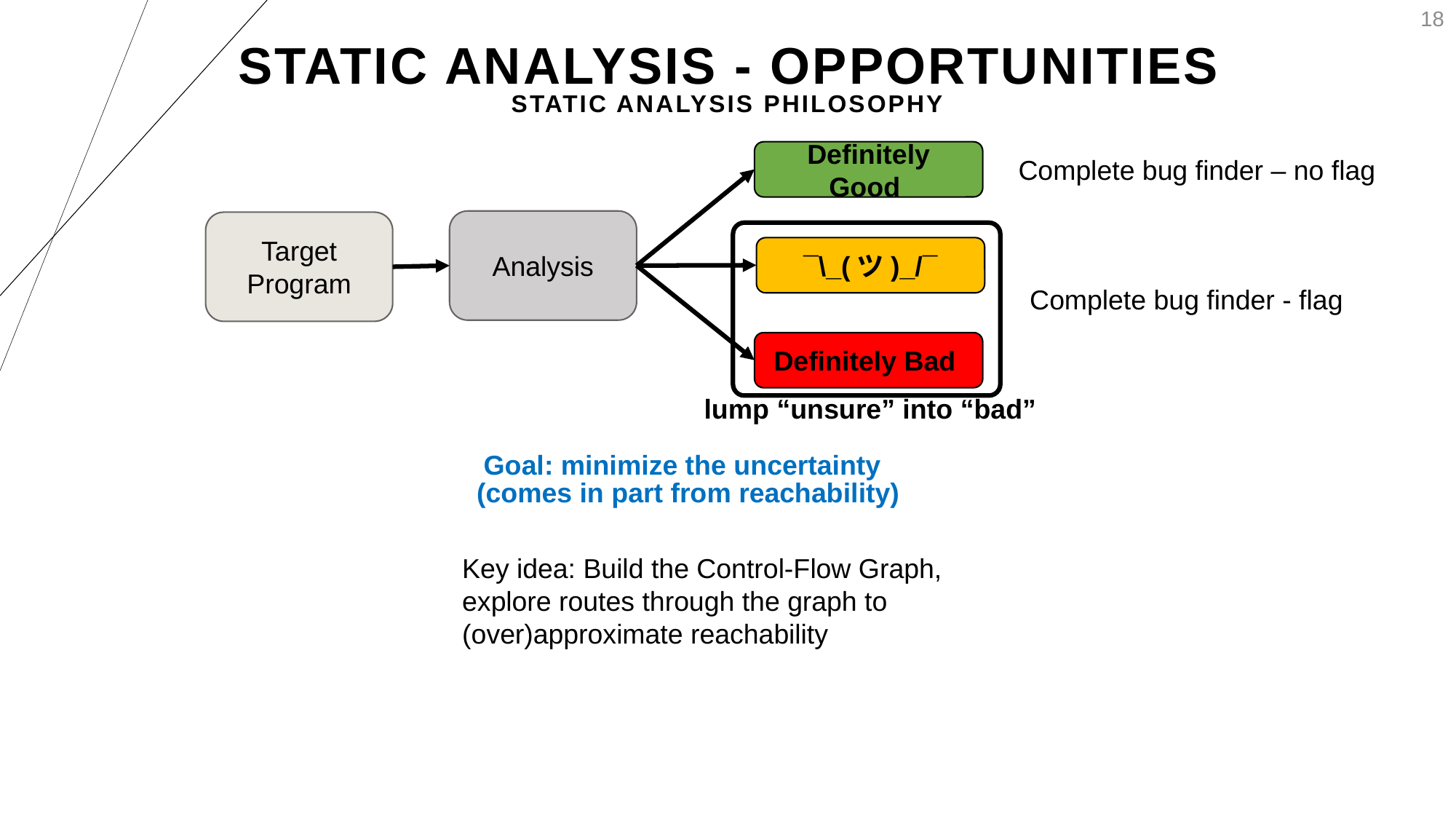

# STATIC Analysis - Opportunities
18
Static Analysis Philosophy
Definitely Good
Analysis
Target Program
¯\_(ツ)_/¯
Definitely Bad
Complete bug finder – no flag

Complete bug finder - flag
lump “unsure” into “bad”
Goal: minimize the uncertainty
(comes in part from reachability)
Key idea: Build the Control-Flow Graph,
explore routes through the graph to
(over)approximate reachability